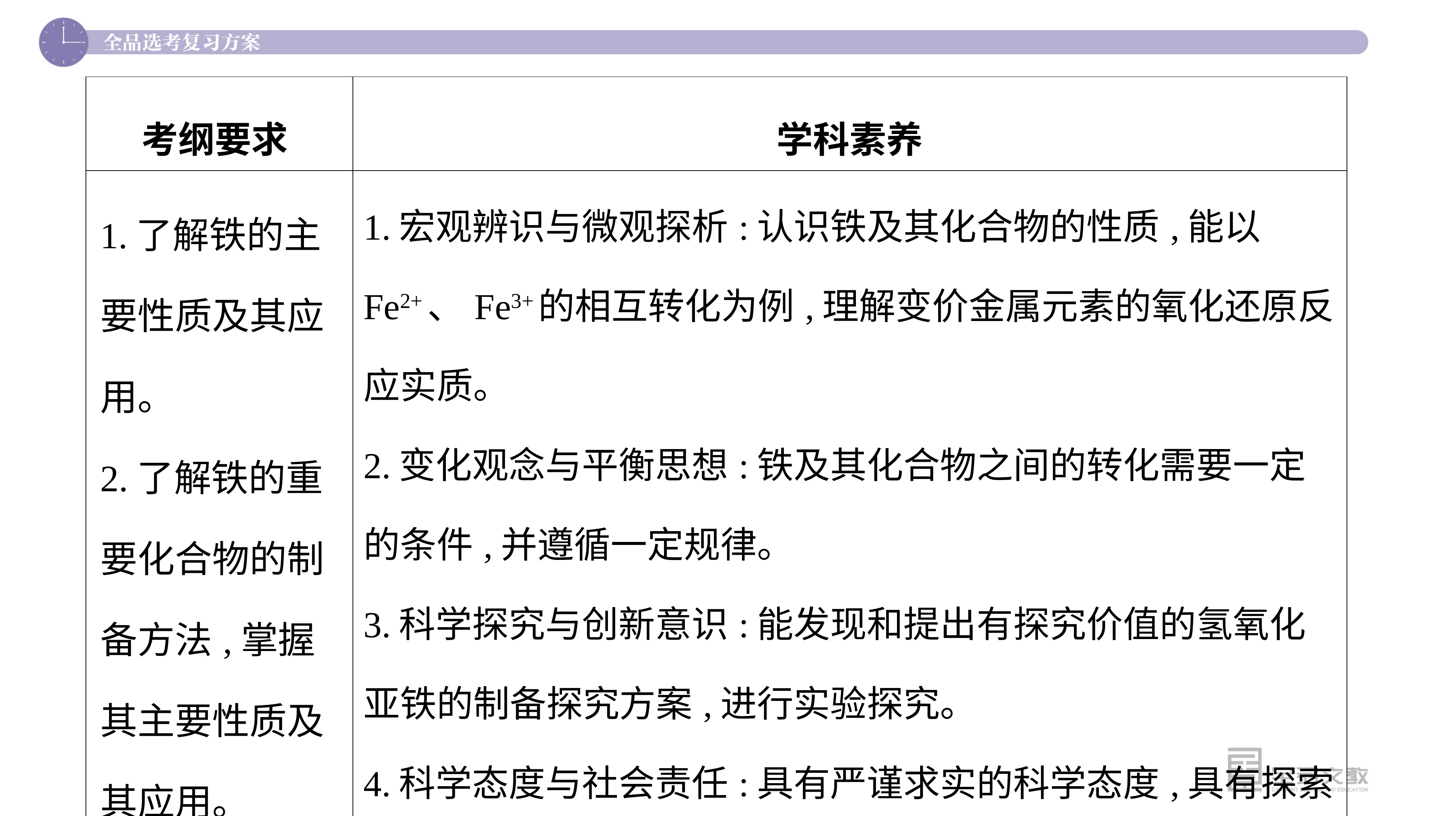

| 考纲要求 | 学科素养 |
| --- | --- |
| 1.了解铁的主要性质及其应用。 2.了解铁的重要化合物的制备方法,掌握其主要性质及其应用。 | 1.宏观辨识与微观探析:认识铁及其化合物的性质,能以Fe2+、Fe3+的相互转化为例,理解变价金属元素的氧化还原反应实质。 2.变化观念与平衡思想:铁及其化合物之间的转化需要一定的条件,并遵循一定规律。 3.科学探究与创新意识:能发现和提出有探究价值的氢氧化亚铁的制备探究方案,进行实验探究。 4.科学态度与社会责任:具有严谨求实的科学态度,具有探索未知、崇尚真理的意识;赞赏化学对社会发展的重大贡献。 |